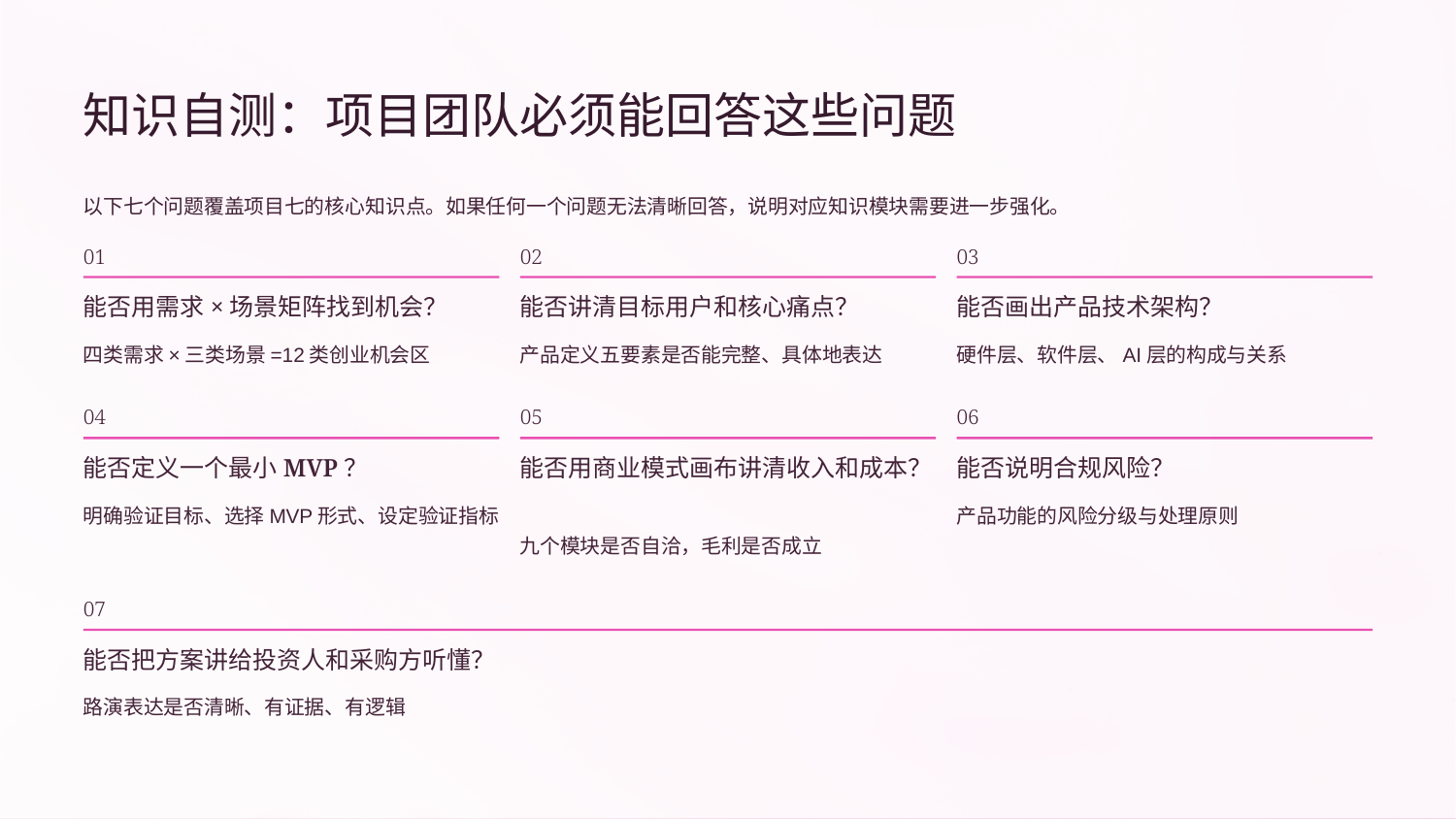

知识自测：项目团队必须能回答这些问题
以下七个问题覆盖项目七的核心知识点。如果任何一个问题无法清晰回答，说明对应知识模块需要进一步强化。
01
02
03

能否用需求×场景矩阵找到机会？
能否讲清目标用户和核心痛点？
能否画出产品技术架构？
四类需求×三类场景=12类创业机会区
产品定义五要素是否能完整、具体地表达
硬件层、软件层、AI层的构成与关系
04
05
06

能否定义一个最小MVP？
能否用商业模式画布讲清收入和成本？
能否说明合规风险？
明确验证目标、选择MVP形式、设定验证指标
产品功能的风险分级与处理原则
九个模块是否自洽，毛利是否成立
07

能否把方案讲给投资人和采购方听懂？
路演表达是否清晰、有证据、有逻辑